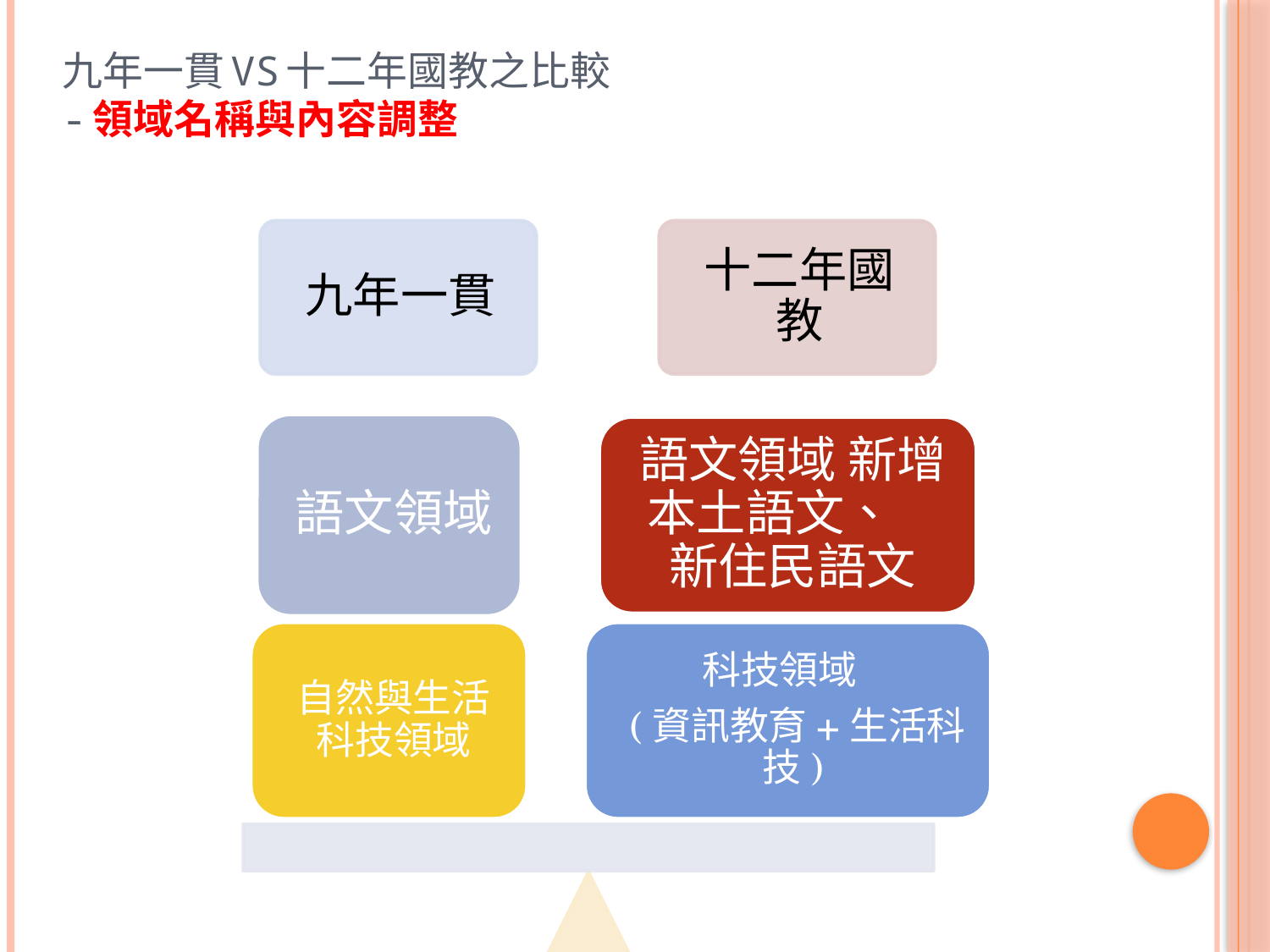

# 九年一貫vs十二年國教之比較 -領域名稱與內容調整
九年一貫
十二年國教
科技領域
 (資訊教育+生活科技)
語文領域 新增本土語文、     新住民語文
自然與生活科技領域
語文領域